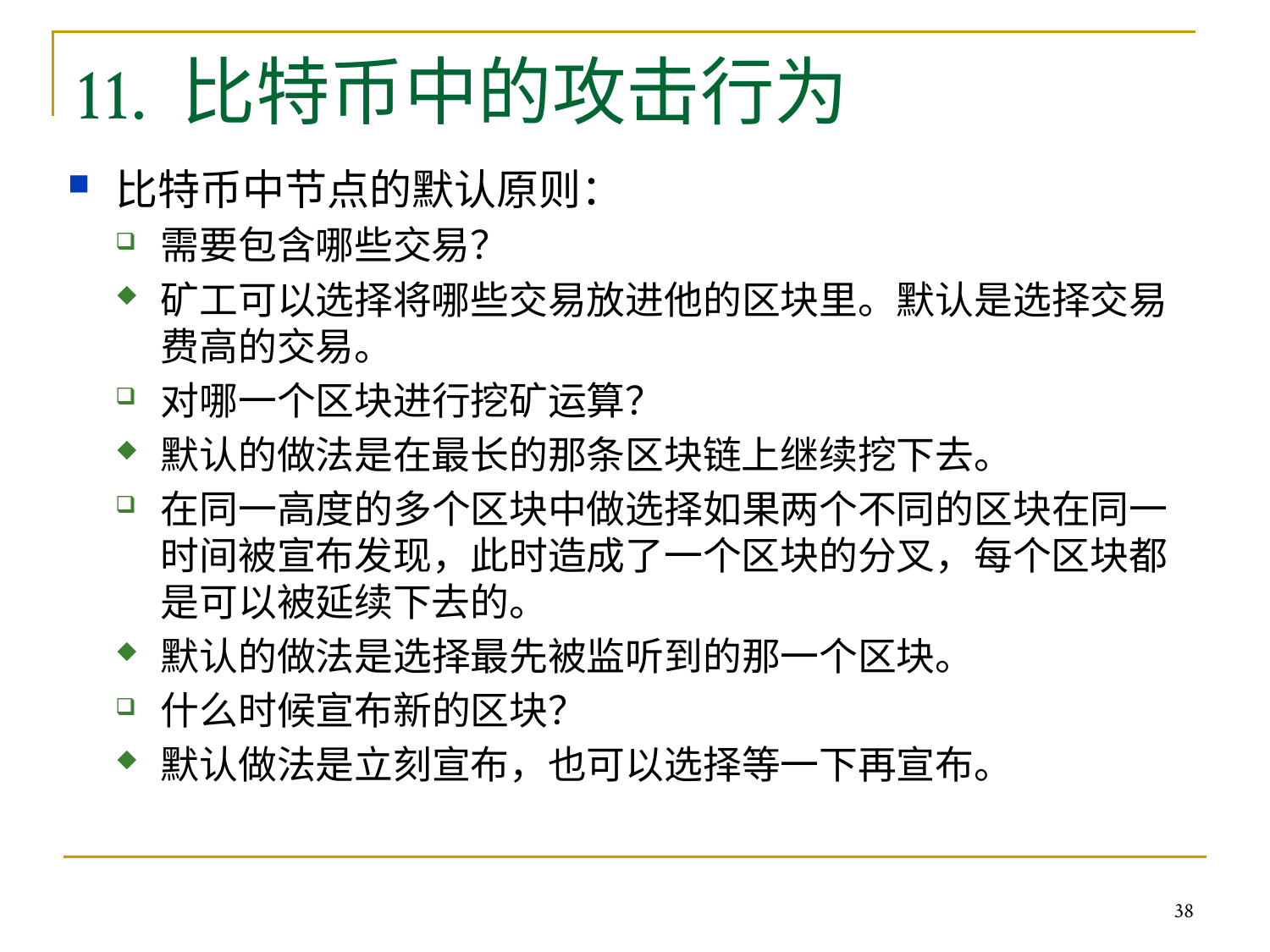

11. 比特币中的攻击行为
比特币中节点的默认原则：
需要包含哪些交易？
矿工可以选择将哪些交易放进他的区块里。默认是选择交易费高的交易。
对哪一个区块进行挖矿运算？
默认的做法是在最长的那条区块链上继续挖下去。
在同一高度的多个区块中做选择如果两个不同的区块在同一时间被宣布发现，此时造成了一个区块的分叉，每个区块都是可以被延续下去的。
默认的做法是选择最先被监听到的那一个区块。
什么时候宣布新的区块？
默认做法是立刻宣布，也可以选择等一下再宣布。

38